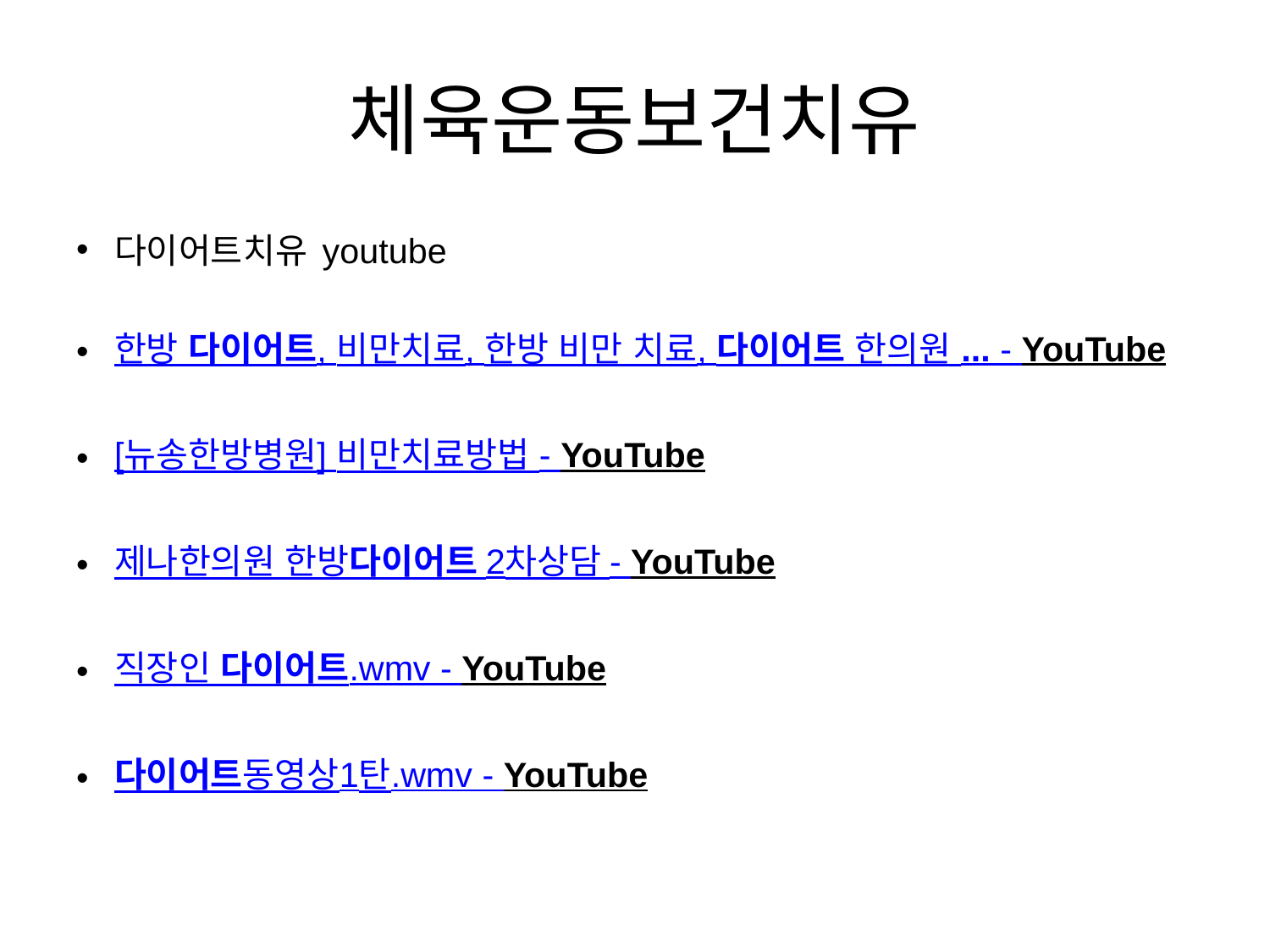

# 체육운동보건치유
다이어트치유 youtube

한방 다이어트, 비만치료, 한방 비만 치료, 다이어트 한의원 ... - YouTube

[뉴송한방병원] 비만치료방법 - YouTube

제나한의원 한방다이어트 2차상담 - YouTube

직장인 다이어트.wmv - YouTube

다이어트동영상1탄.wmv - YouTube